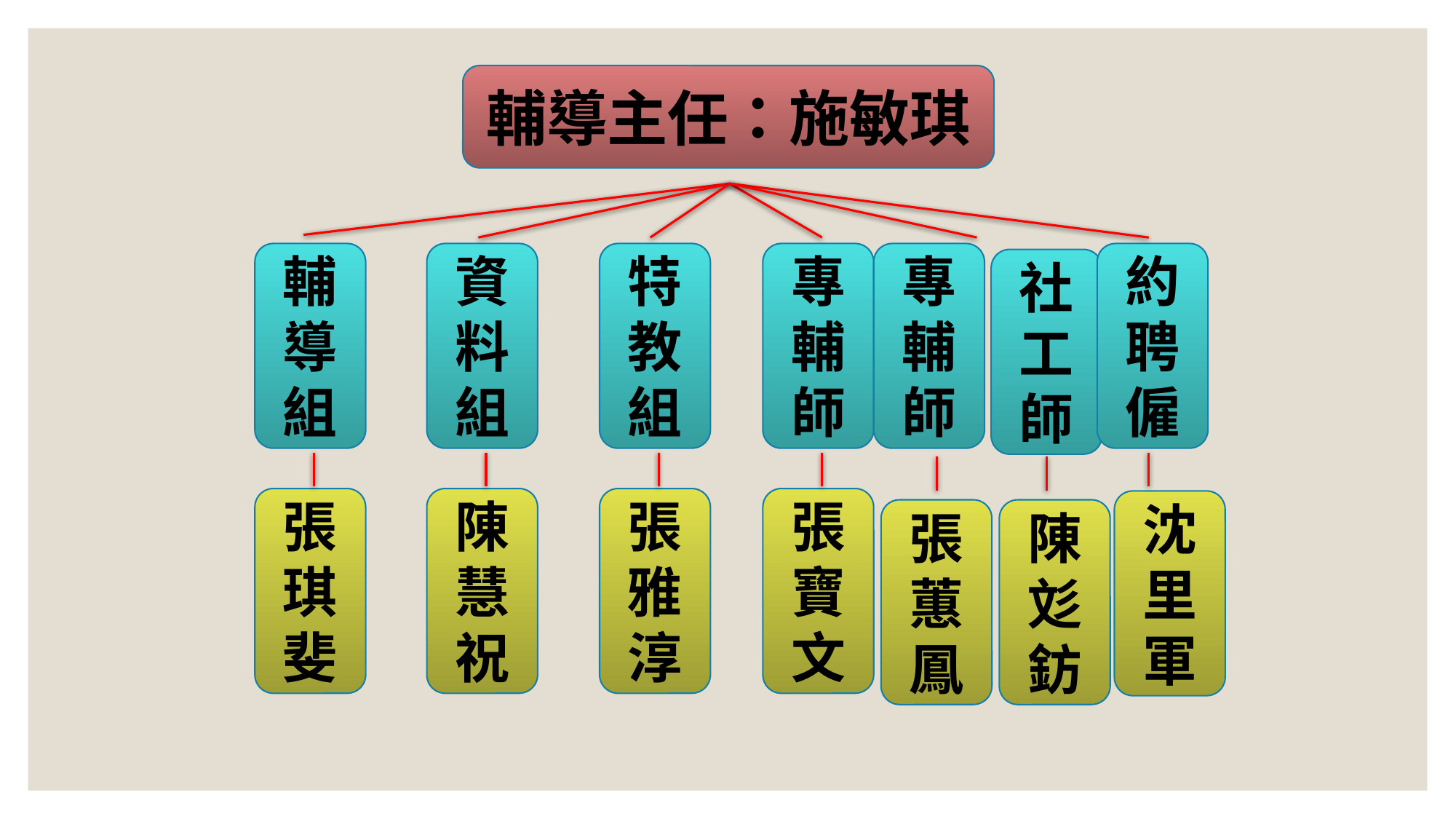

輔導主任：施敏琪
輔導組
資料組
特教組
專輔師
專輔師
約聘僱
社工師
張琪斐
陳慧祝
張雅淳
張寶文
沈里軍
張蕙鳳
陳彣鈁